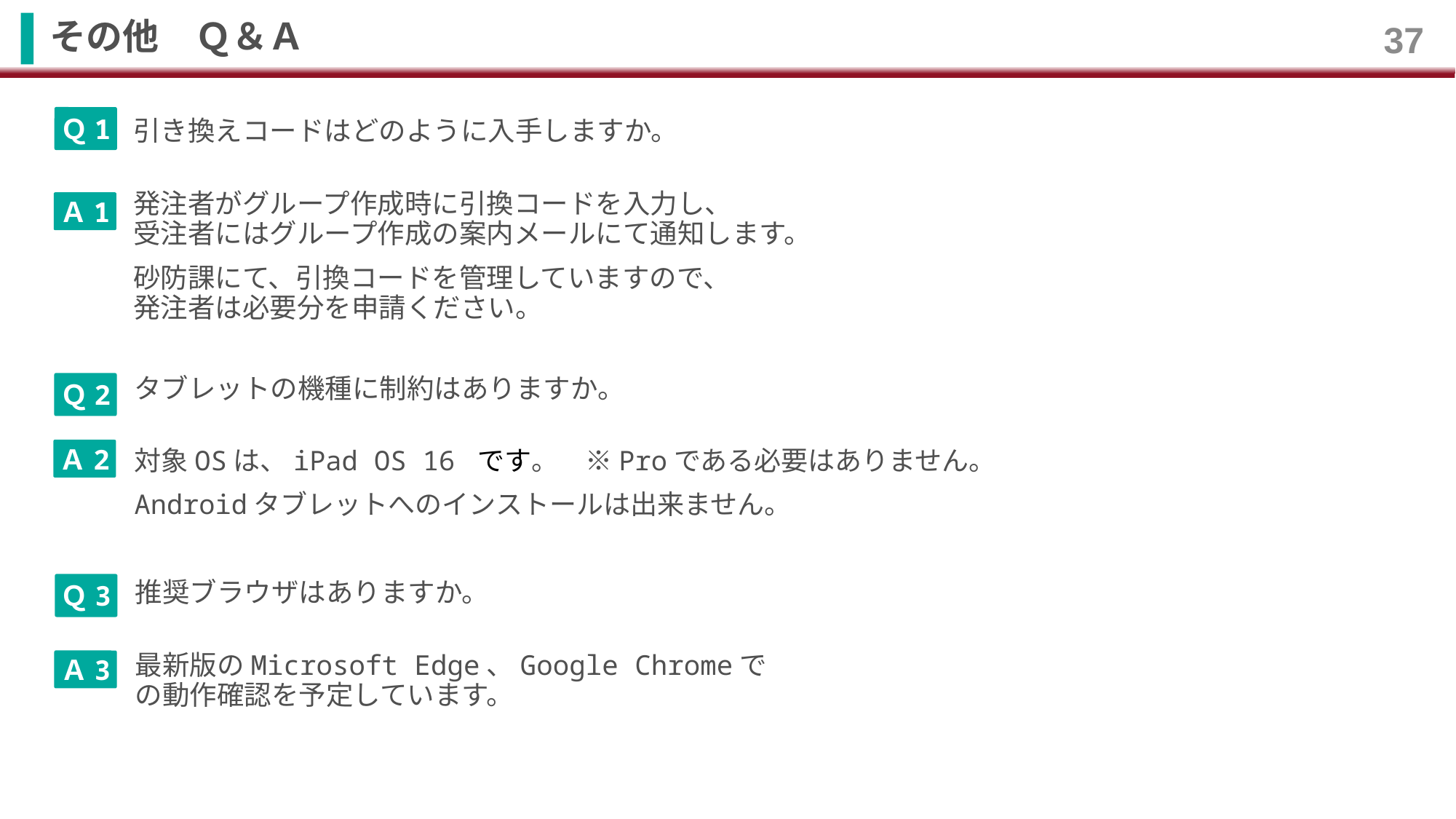

# その他　Ｑ＆Ａ

37
Ｑ1
引き換えコードはどのように入手しますか。
発注者がグループ作成時に引換コードを入力し、
受注者にはグループ作成の案内メールにて通知します。
砂防課にて、引換コードを管理していますので、
発注者は必要分を申請ください。

Ａ1
タブレットの機種に制約はありますか。
Ｑ2
Ａ2
対象OSは、iPad OS 16 です。　※Proである必要はありません。
Androidタブレットへのインストールは出来ません。
Ｑ3
推奨ブラウザはありますか。
最新版のMicrosoft Edge、Google Chromeでの動作確認を予定しています。
Ａ3